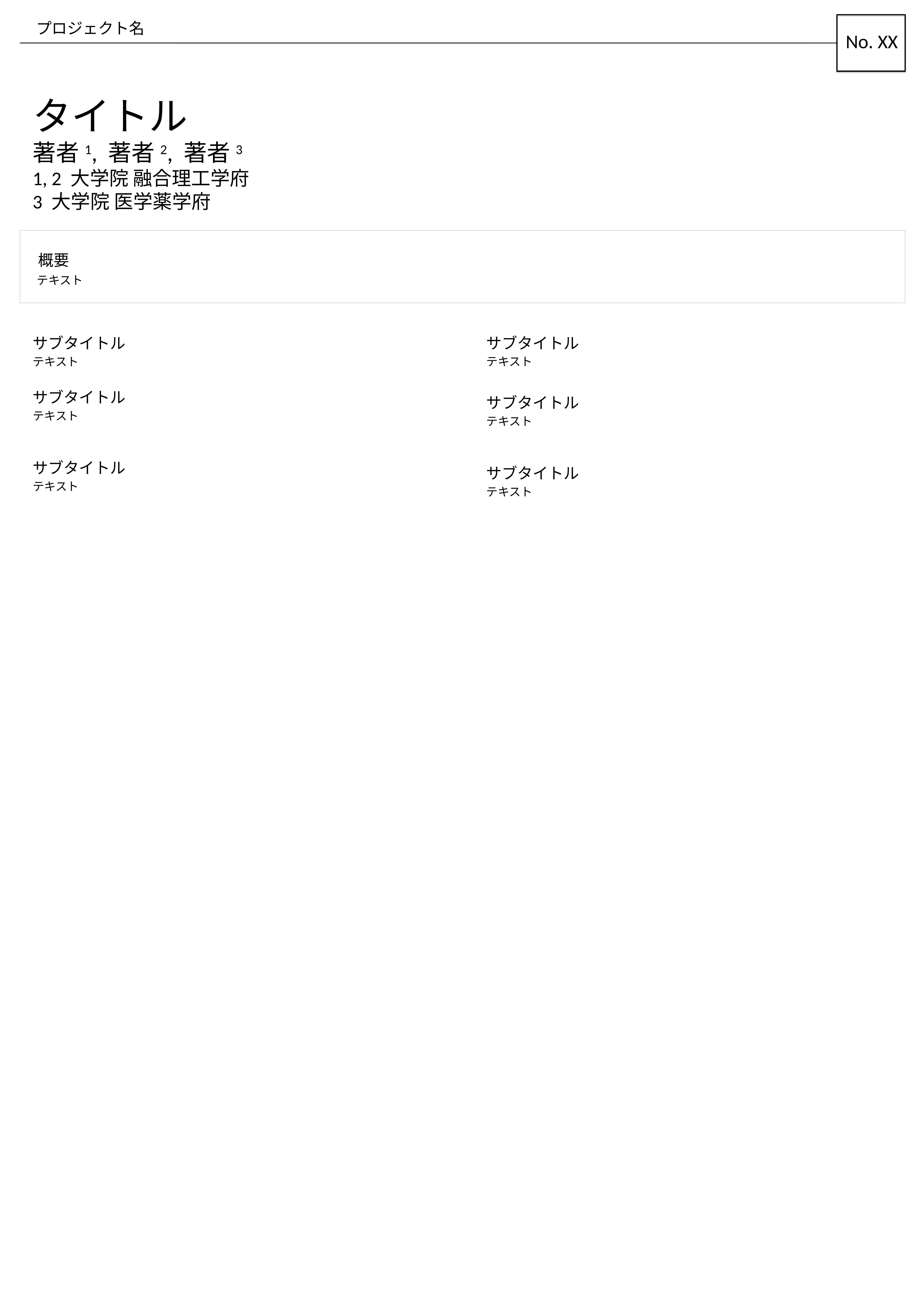

プロジェクト名
No. XX
# タイトル 著者1, 著者2, 著者3 1, 2 大学院 融合理工学府 3 大学院 医学薬学府

　概要
   テキスト

サブタイトル
テキスト

サブタイトル
テキスト

サブタイトル
テキスト

サブタイトル
テキスト

サブタイトル
テキスト

サブタイトル
テキスト